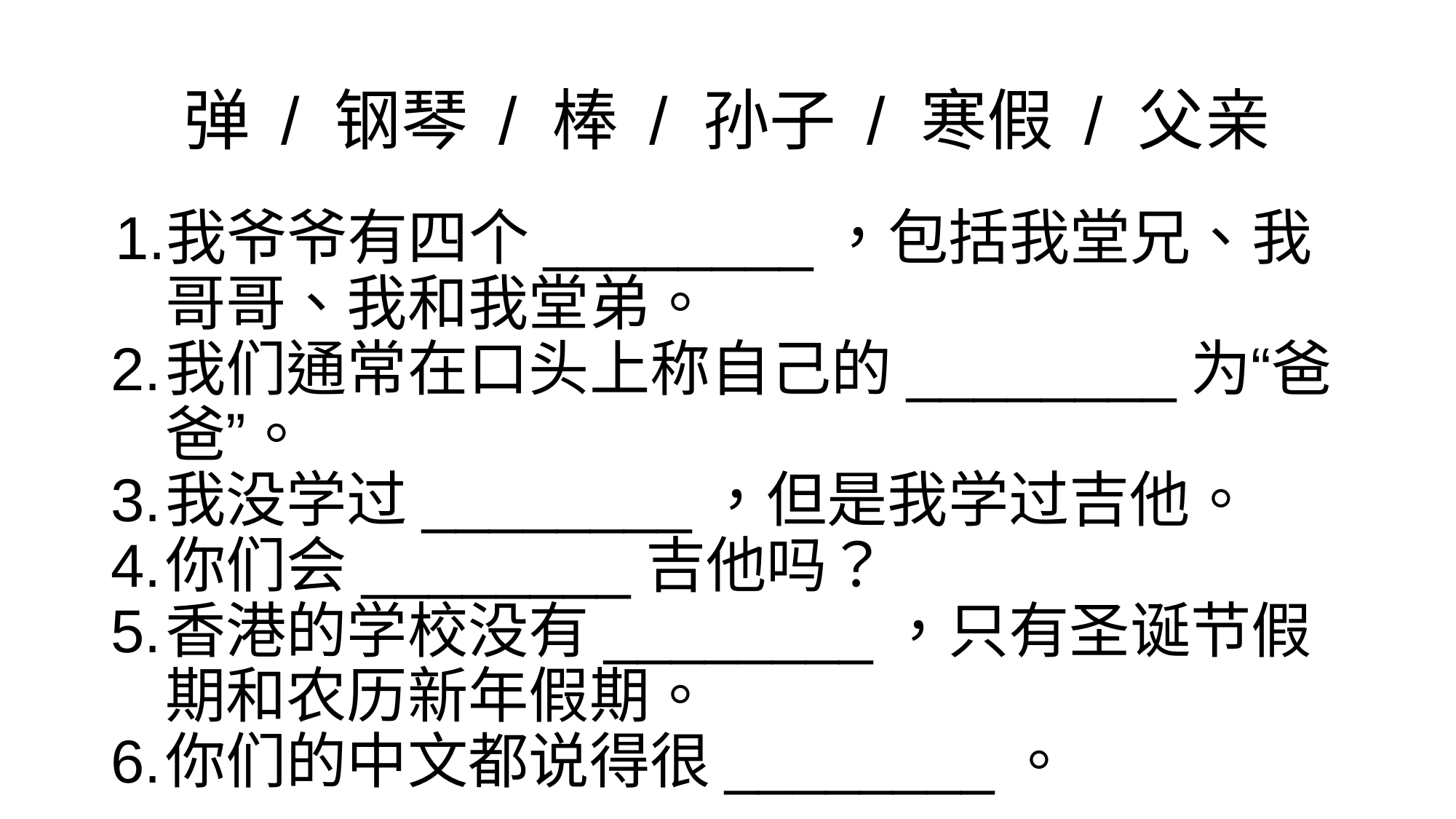

# 弹 / 钢琴 / 棒 / 孙子 / 寒假 / 父亲
我爷爷有四个________，包括我堂兄、我哥哥、我和我堂弟。
我们通常在口头上称自己的________为“爸爸”。
我没学过________，但是我学过吉他。
你们会________吉他吗？
香港的学校没有________，只有圣诞节假期和农历新年假期。
你们的中文都说得很________。